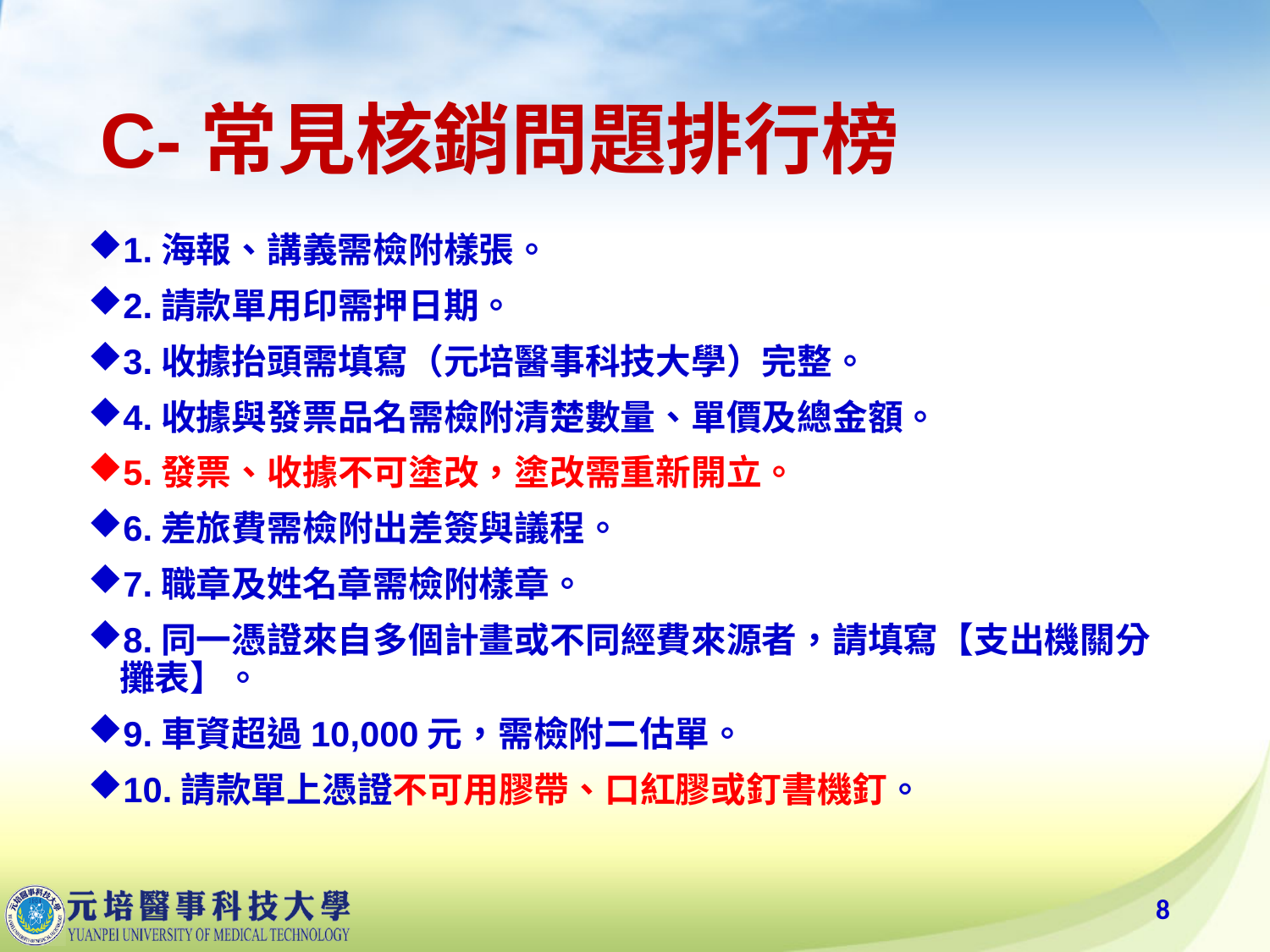

# C-常見核銷問題排行榜
1.海報、講義需檢附樣張。
2.請款單用印需押日期。
3.收據抬頭需填寫（元培醫事科技大學）完整。
4.收據與發票品名需檢附清楚數量、單價及總金額。
5.發票、收據不可塗改，塗改需重新開立。
6.差旅費需檢附出差簽與議程。
7.職章及姓名章需檢附樣章。
8.同一憑證來自多個計畫或不同經費來源者，請填寫【支出機關分攤表】。
9.車資超過10,000元，需檢附二估單。
10.請款單上憑證不可用膠帶、口紅膠或釘書機釘。

8